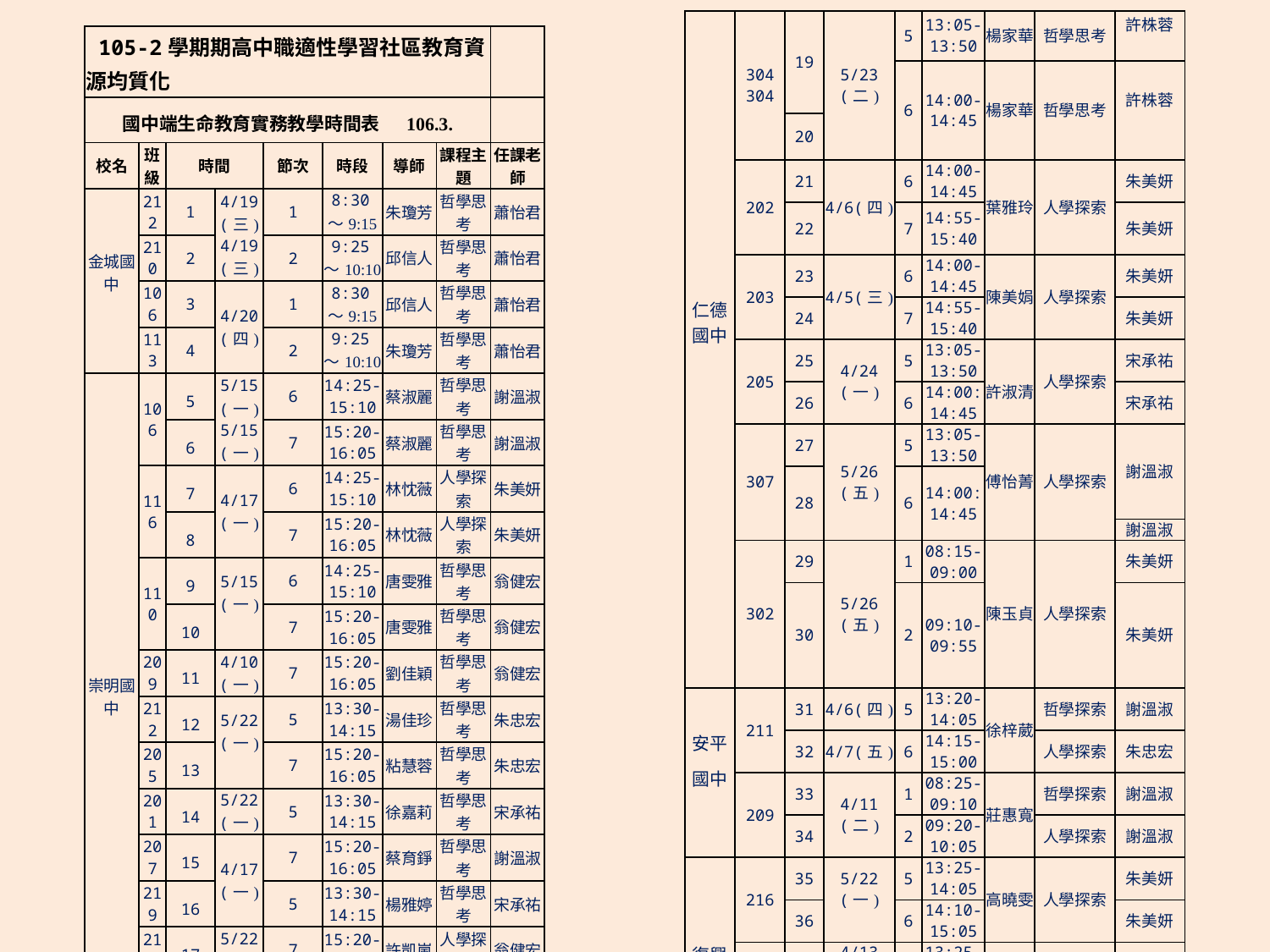

| 仁德國中 | 304 304 | 19 | 5/23(二) | 5 | 13:05-13:50 | 楊家華 | 哲學思考 | 許株蓉 |
| --- | --- | --- | --- | --- | --- | --- | --- | --- |
|  |  |  |  | 6 | 14:00-14:45 | 楊家華 | 哲學思考 | 許株蓉 |
|  |  | 20 |  |  |  |  |  |  |
|  | 202 | 21 | 4/6(四) | 6 | 14:00-14:45 | 葉雅玲 | 人學探索 | 朱美妍 |
|  |  | 22 |  | 7 | 14:55-15:40 |  |  | 朱美妍 |
|  | 203 | 23 | 4/5(三) | 6 | 14:00-14:45 | 陳美娟 | 人學探索 | 朱美妍 |
|  |  | 24 |  | 7 | 14:55-15:40 |  |  | 朱美妍 |
|  | 205 | 25 | 4/24(一) | 5 | 13:05-13:50 | 許淑清 | 人學探索 | 宋承祐 |
|  |  | 26 |  | 6 | 14:00:14:45 |  |  | 宋承祐 |
|  | 307 | 27 | 5/26(五) | 5 | 13:05-13:50 | 傅怡菁 | 人學探索 | 謝溫淑 |
|  |  | 28 |  | 6 | 14:00:14:45 |  |  |  |
|  |  |  |  |  |  |  |  | 謝溫淑 |
|  | 302 | 29 | 5/26(五) | 1 | 08:15-09:00 | 陳玉貞 | 人學探索 | 朱美妍 |
|  |  | 30 |  | 2 | 09:10-09:55 |  |  | 朱美妍 |
| 安平 國中 | 211 | 31 | 4/6(四) | 5 | 13:20-14:05 | 徐梓葳 | 哲學探索 | 謝溫淑 |
|  |  | 32 | 4/7(五) | 6 | 14:15-15:00 |  | 人學探索 | 朱忠宏 |
|  | 209 | 33 | 4/11(二) | 1 | 08:25-09:10 | 莊惠寬 | 哲學探索 | 謝溫淑 |
|  |  | 34 |  | 2 | 09:20-10:05 |  | 人學探索 | 謝溫淑 |
| 復興 國中 | 216 | 35 | 5/22(一) | 5 | 13:25-14:05 | 高曉雯 | 人學探索 | 朱美妍 |
|  |  | 36 |  | 6 | 14:10-15:05 |  |  | 朱美妍 |
|  | 226 | 37 | 4/13(四) | 5 | 13:25-14:05 | 陳若幸 | 人學探索 | 翁健宏 |
|  | 312 | 38 | 5/25(四) | 2 | 09:20-10:05 | 張仰薰 | 人學探索 | 許株蓉 |
|  |  | 39 |  | 3 | 10;10-11;00 |  |  | 許株蓉 |
|  | 101 | 40 | 5/11(四) | 1 | 08:25-09:10 | 王淑娟 | 人學探索 | 朱忠宏 |
| 105-2學期期高中職適性學習社區教育資源均質化 |  |  |  |  |  |  |  |  |
| --- | --- | --- | --- | --- | --- | --- | --- | --- |
| 國中端生命教育實務教學時間表 106.3. |  |  |  |  |  |  |  |  |
| 校名 | 班級 | 時間 |  | 節次 | 時段 | 導師 | 課程主題 | 任課老師 |
| 金城國中 | 212 | 1 | 4/19(三) 4/19(三) | 1 | 8:30～9:15 | 朱瓊芳 | 哲學思考 | 蕭怡君 |
|  | 210 | 2 |  | 2 | 9:25～10:10 | 邱信人 | 哲學思考 | 蕭怡君 |
|  | 106 | 3 | 4/20(四) | 1 | 8:30～9:15 | 邱信人 | 哲學思考 | 蕭怡君 |
|  | 113 | 4 |  | 2 | 9:25～10:10 | 朱瓊芳 | 哲學思考 | 蕭怡君 |
| 崇明國中 | 106 | 5 | 5/15(一) 5/15(一) | 6 | 14:25-15:10 | 蔡淑麗 | 哲學思考 | 謝溫淑 |
|  |  | 6 |  | 7 | 15:20-16:05 | 蔡淑麗 | 哲學思考 | 謝溫淑 |
|  | 116 | 7 | 4/17(一) | 6 | 14:25-15:10 | 林忱薇 | 人學探索 | 朱美妍 |
|  |  | 8 |  | 7 | 15:20-16:05 | 林忱薇 | 人學探索 | 朱美妍 |
|  | 110 | 9 | 5/15(一) | 6 | 14:25-15:10 | 唐雯雅 | 哲學思考 | 翁健宏 |
|  |  | 10 |  | 7 | 15:20-16:05 | 唐雯雅 | 哲學思考 | 翁健宏 |
|  | 209 | 11 | 4/10(一) | 7 | 15:20-16:05 | 劉佳穎 | 哲學思考 | 翁健宏 |
|  | 212 | 12 | 5/22(一) | 5 | 13:30-14:15 | 湯佳珍 | 哲學思考 | 朱忠宏 |
|  | 205 | 13 |  | 7 | 15:20-16:05 | 粘慧蓉 | 哲學思考 | 朱忠宏 |
|  | 201 | 14 | 5/22(一) | 5 | 13:30-14:15 | 徐嘉莉 | 哲學思考 | 宋承祐 |
|  | 207 | 15 | 4/17(一) | 7 | 15:20-16:05 | 蔡育錚 | 哲學思考 | 謝溫淑 |
|  | 219 | 16 |  | 5 | 13:30-14:15 | 楊雅婷 | 哲學思考 | 宋承祐 |
|  | 213 | 17 | 5/22(一) | 7 | 15:20-16:05 | 許凱嵐 | 人學探索 | 翁健宏 |
|  | 218 | 18 | 5/8(一) | 5 | 13:30-14:15 | 黃靜慧 | 人學探索 | 宋承祐 |